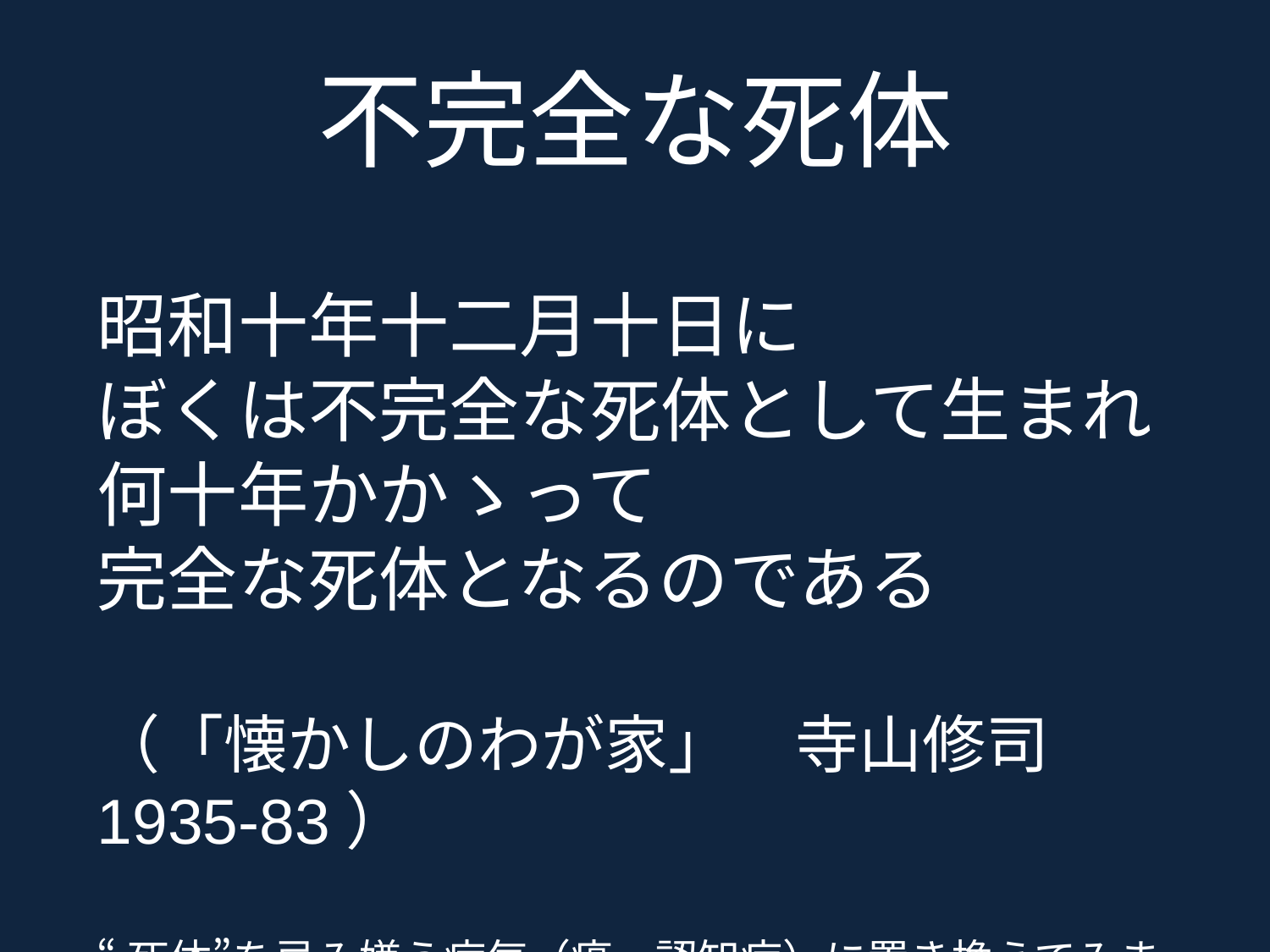

# 不完全な死体
昭和十年十二月十日に
ぼくは不完全な死体として生まれ
何十年かかゝって
完全な死体となるのである

（「懐かしのわが家」　寺山修司1935-83）

“死体”を忌み嫌う病気（癌，認知症）に置き換えてみましょう